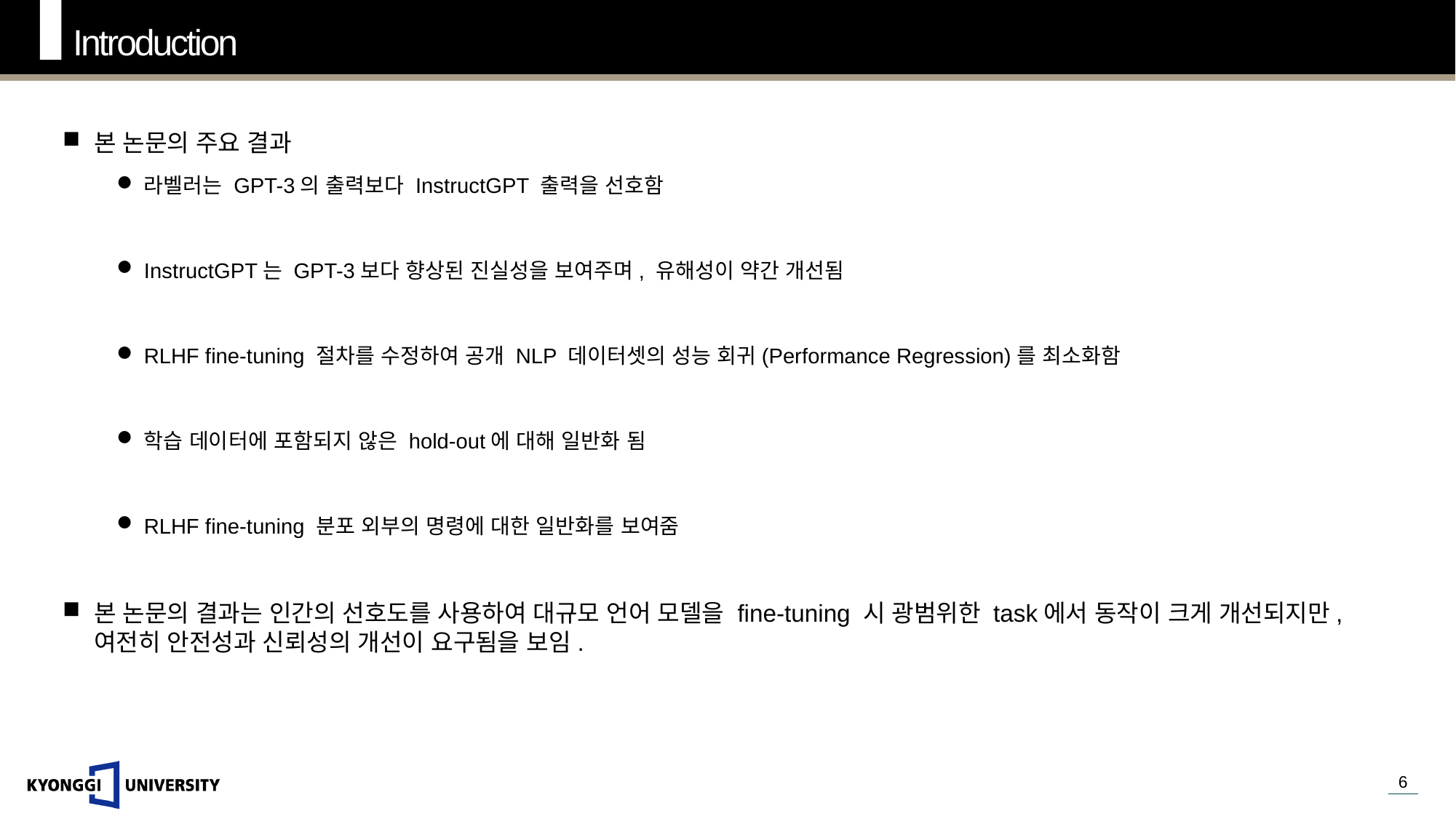

Introduction
본 논문의 주요 결과
라벨러는 GPT-3의 출력보다 InstructGPT 출력을 선호함

InstructGPT는 GPT-3보다 향상된 진실성을 보여주며, 유해성이 약간 개선됨

RLHF fine-tuning 절차를 수정하여 공개 NLP 데이터셋의 성능 회귀(Performance Regression)를 최소화함

학습 데이터에 포함되지 않은 hold-out에 대해 일반화 됨

RLHF fine-tuning 분포 외부의 명령에 대한 일반화를 보여줌

본 논문의 결과는 인간의 선호도를 사용하여 대규모 언어 모델을 fine-tuning 시 광범위한 task에서 동작이 크게 개선되지만, 여전히 안전성과 신뢰성의 개선이 요구됨을 보임.